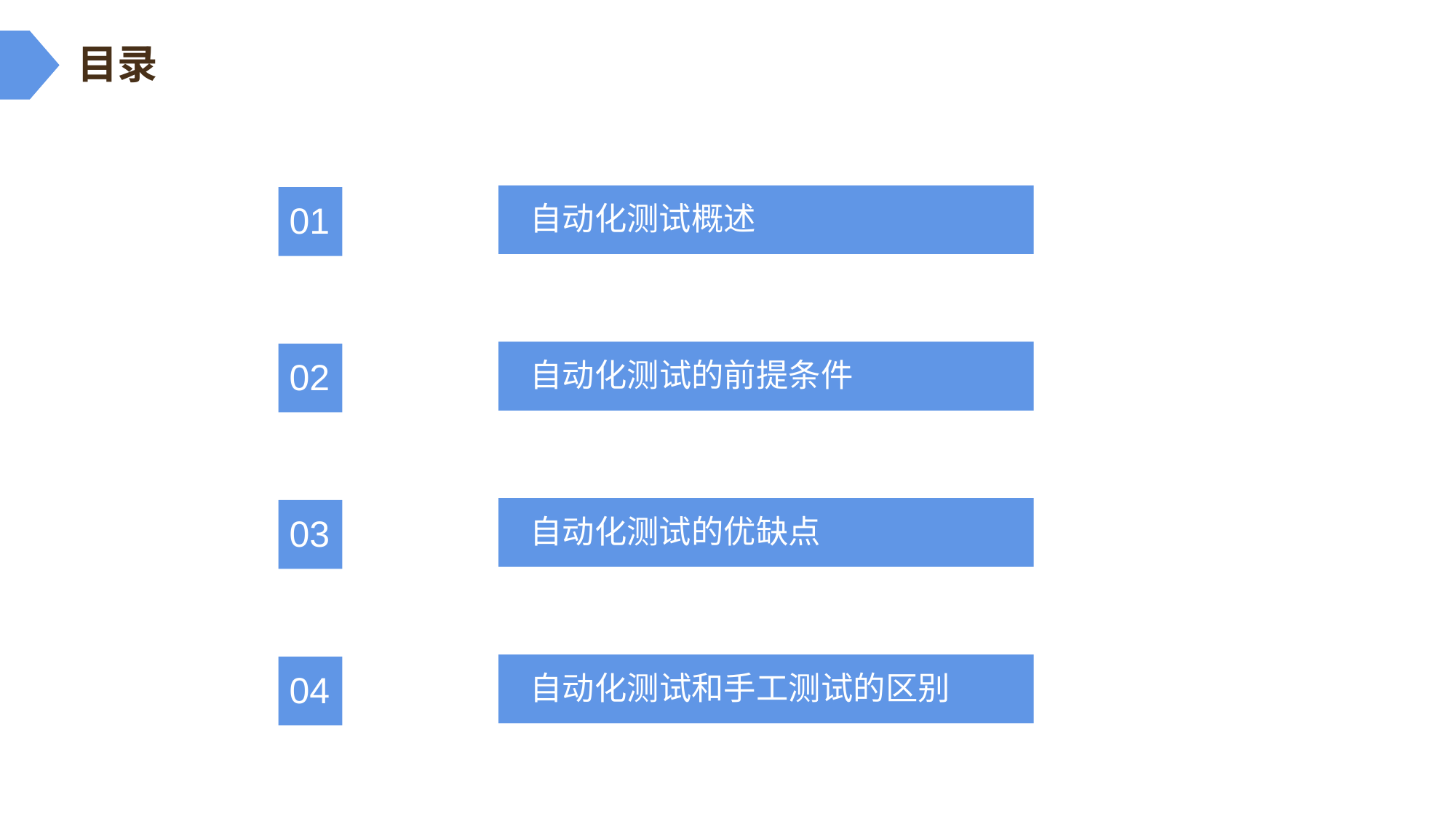

目录

自动化测试概述

01

自动化测试的前提条件

02

自动化测试的优缺点

03

自动化测试和手工测试的区别

04